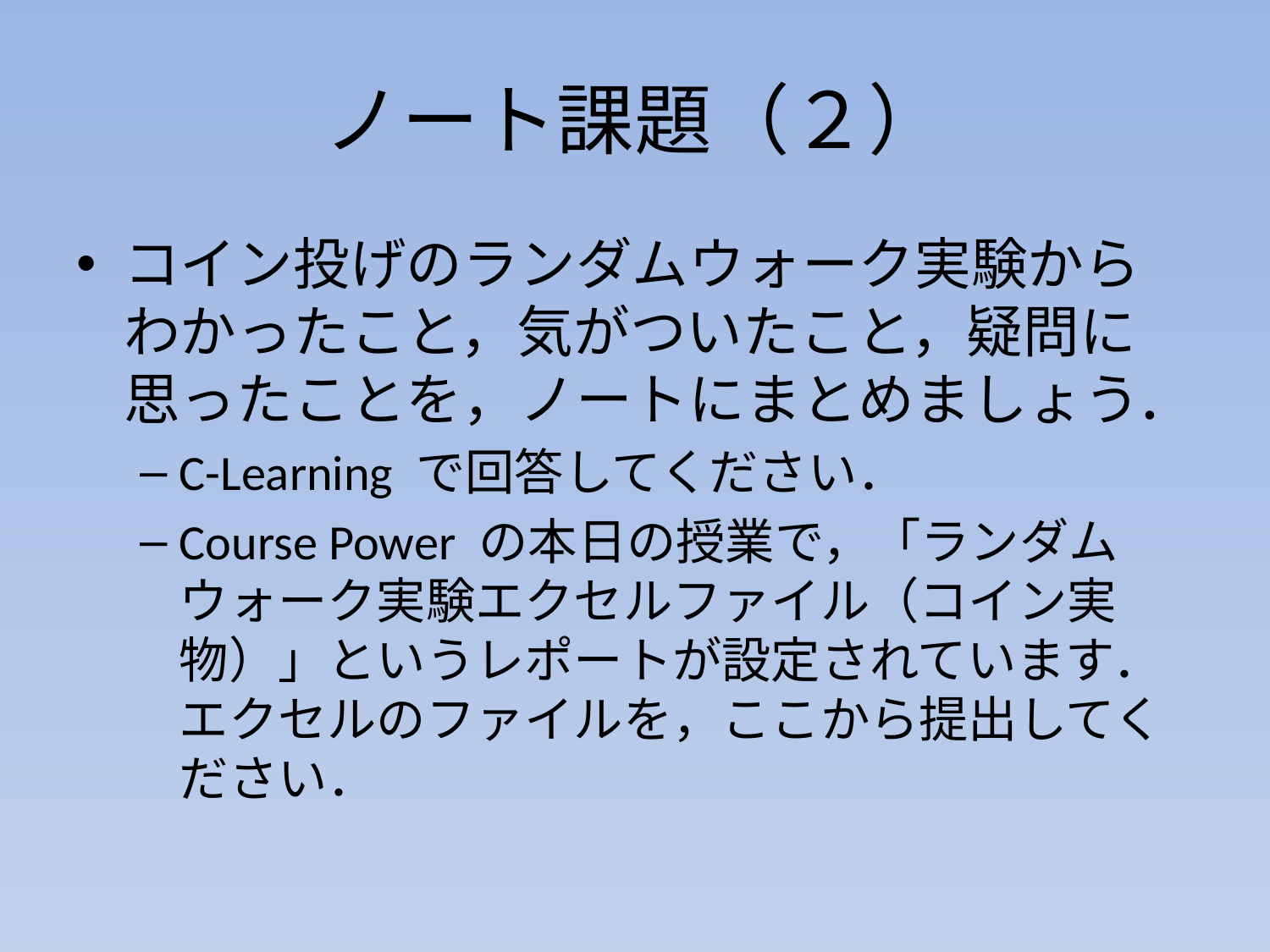

# ノート課題（２）
コイン投げのランダムウォーク実験からわかったこと，気がついたこと，疑問に思ったことを，ノートにまとめましょう．
C-Learning で回答してください．
Course Power の本日の授業で，「ランダムウォーク実験エクセルファイル（コイン実物）」というレポートが設定されています．エクセルのファイルを，ここから提出してください．